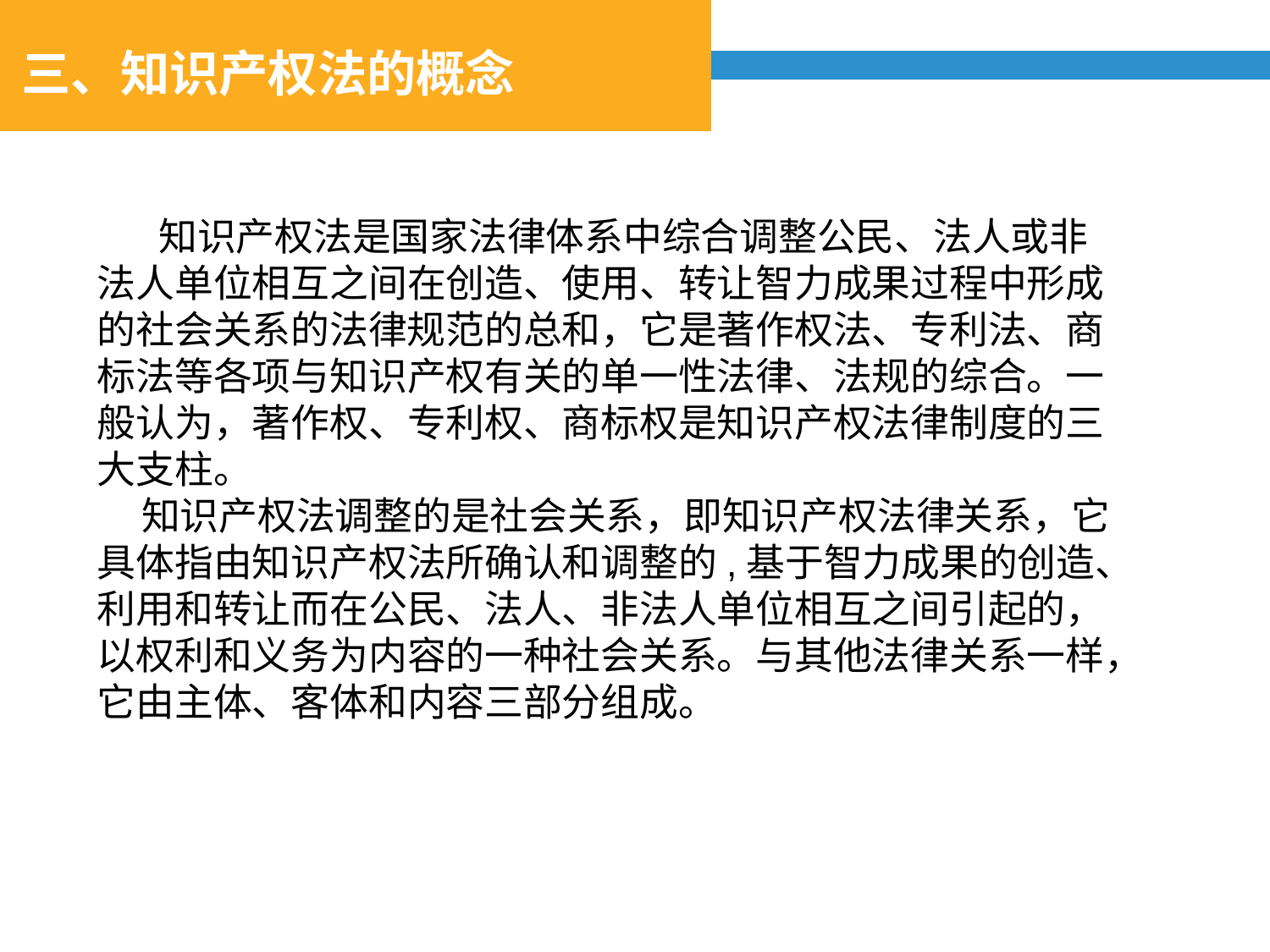

三、知识产权法的概念
      知识产权法是国家法律体系中综合调整公民、法人或非法人单位相互之间在创造、使用、转让智力成果过程中形成的社会关系的法律规范的总和，它是著作权法、专利法、商标法等各项与知识产权有关的单一性法律、法规的综合。一般认为，著作权、专利权、商标权是知识产权法律制度的三大支柱。
    知识产权法调整的是社会关系，即知识产权法律关系，它具体指由知识产权法所确认和调整的,基于智力成果的创造、利用和转让而在公民、法人、非法人单位相互之间引起的，以权利和义务为内容的一种社会关系。与其他法律关系一样，它由主体、客体和内容三部分组成。